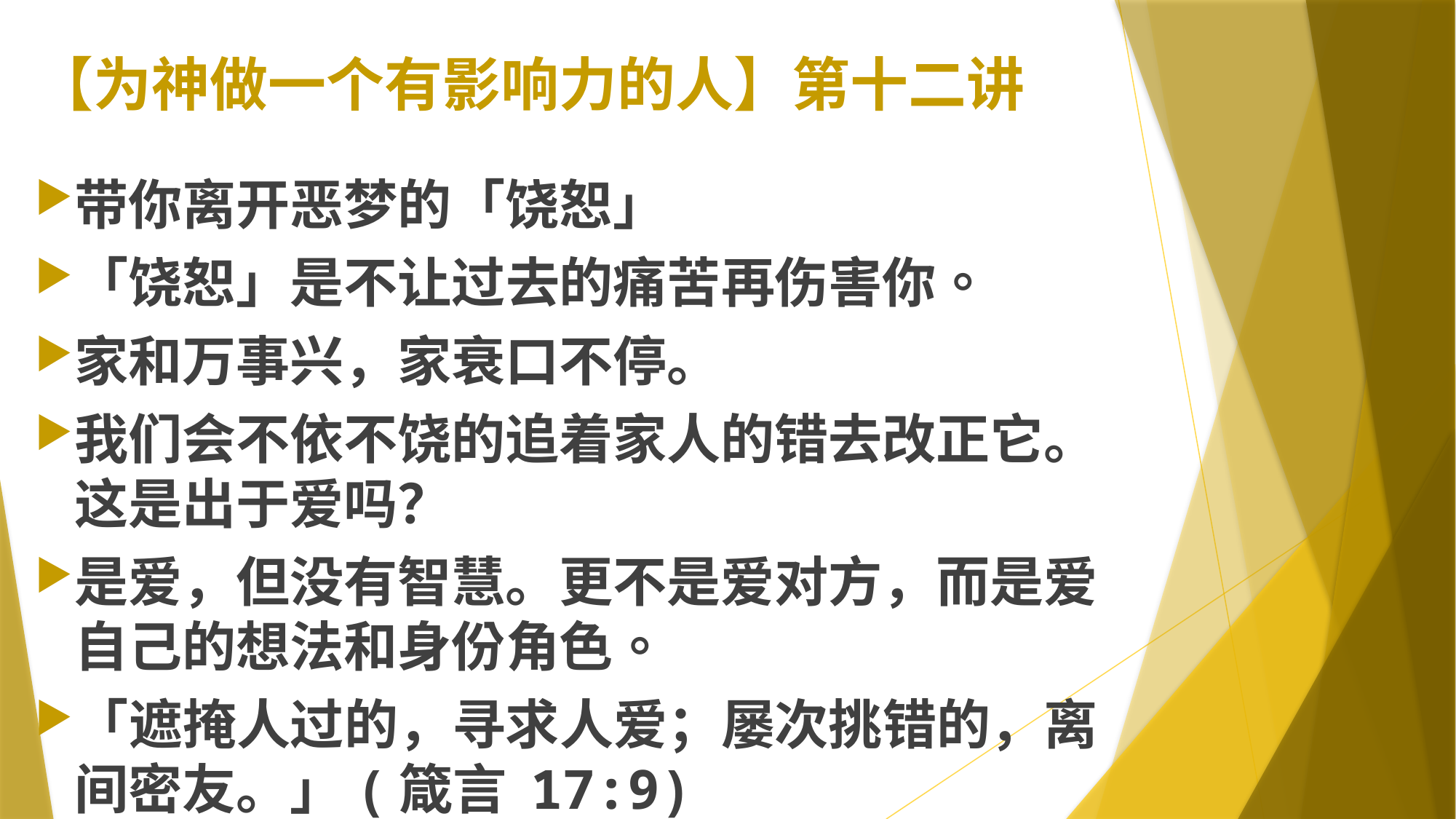

# 【为神做一个有影响力的人】第十二讲
带你离开恶梦的「饶恕」
「饶恕」是不让过去的痛苦再伤害你。
家和万事兴，家衰口不停。
我们会不依不饶的追着家人的错去改正它。这是出于爱吗？
是爱，但没有智慧。更不是爱对方，而是爱自己的想法和身份角色。
「遮掩人过的，寻求人爱；屡次挑错的，离间密友。」(箴言 17:9)